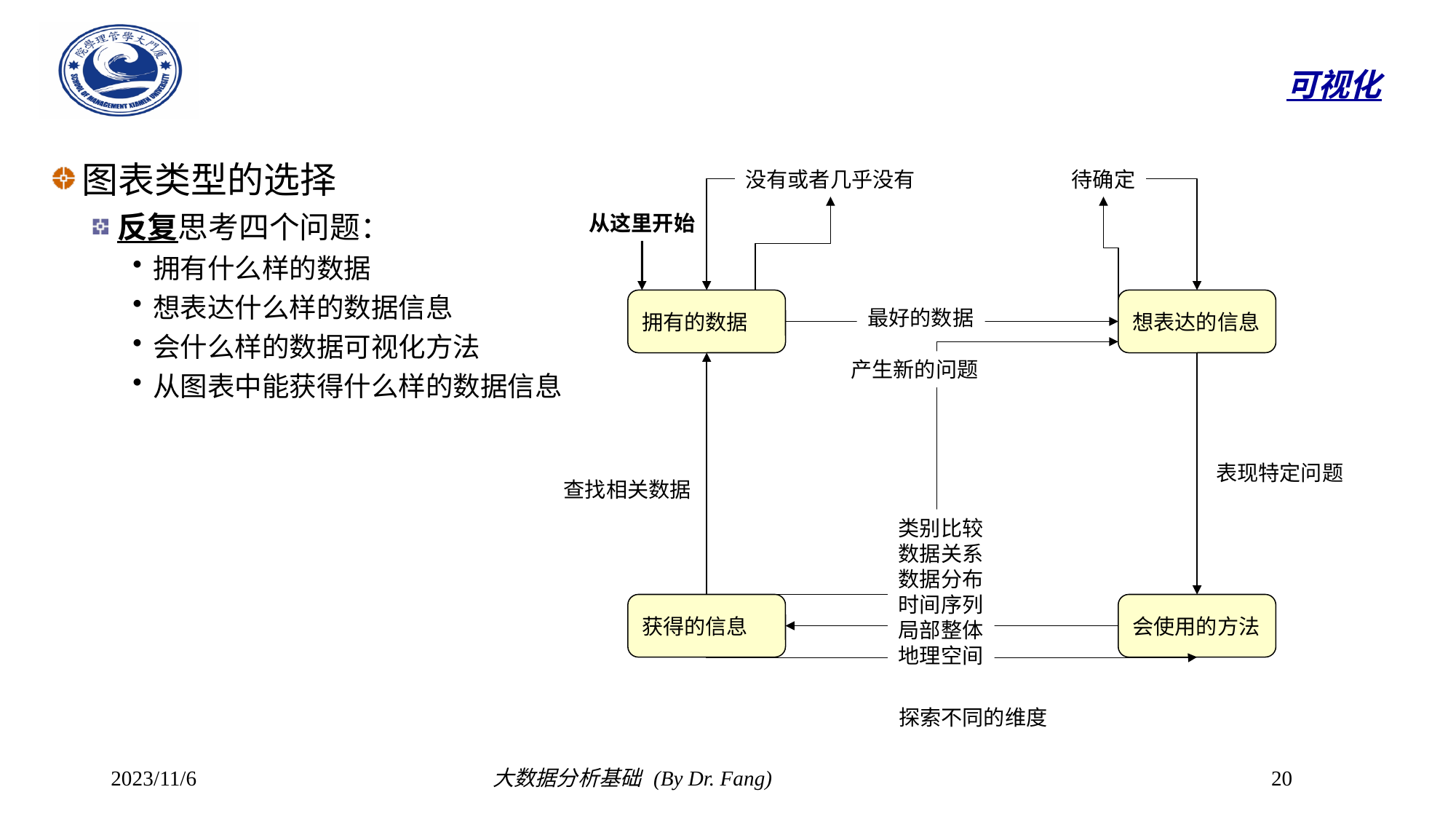

# 可视化
图表类型的选择
反复思考四个问题：
拥有什么样的数据
想表达什么样的数据信息
会什么样的数据可视化方法
从图表中能获得什么样的数据信息
没有或者几乎没有
待确定
从这里开始
想表达的信息
拥有的数据
最好的数据
产生新的问题
表现特定问题
查找相关数据
类别比较
数据关系
数据分布
时间序列
局部整体
地理空间
会使用的方法
获得的信息
探索不同的维度
2023/11/6
大数据分析基础 (By Dr. Fang)
20